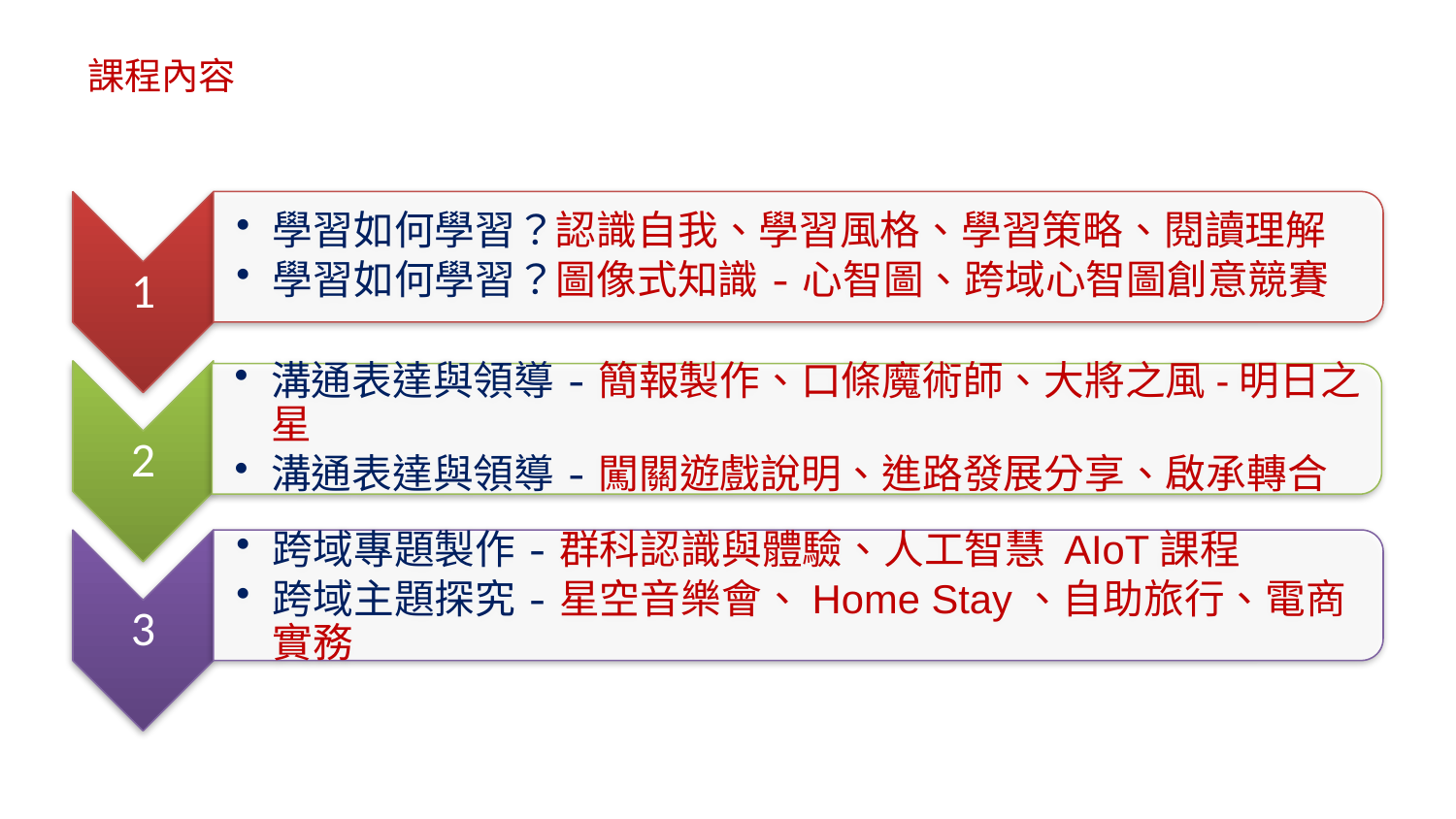

# 課程內容
1
學習如何學習？認識自我、學習風格、學習策略、閱讀理解
學習如何學習？圖像式知識-心智圖、跨域心智圖創意競賽
2
溝通表達與領導-簡報製作、口條魔術師、大將之風-明日之星
溝通表達與領導-闖關遊戲說明、進路發展分享、啟承轉合
3

跨域專題製作-群科認識與體驗、人工智慧 AIoT課程
跨域主題探究-星空音樂會、Home Stay、自助旅行、電商實務